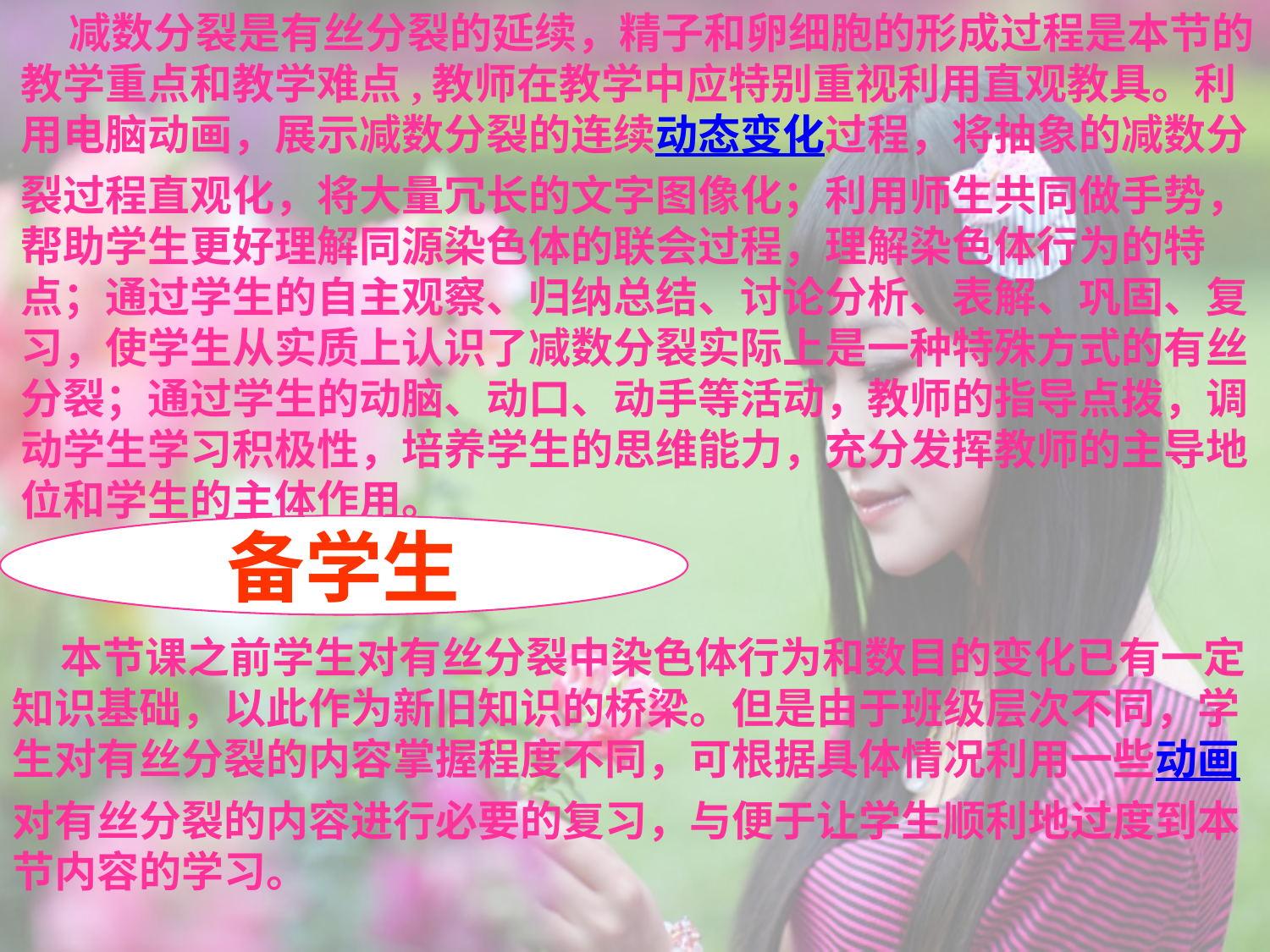

减数分裂是有丝分裂的延续，精子和卵细胞的形成过程是本节的教学重点和教学难点,教师在教学中应特别重视利用直观教具。利用电脑动画，展示减数分裂的连续动态变化过程，将抽象的减数分裂过程直观化，将大量冗长的文字图像化；利用师生共同做手势，帮助学生更好理解同源染色体的联会过程，理解染色体行为的特点；通过学生的自主观察、归纳总结、讨论分析、表解、巩固、复习，使学生从实质上认识了减数分裂实际上是一种特殊方式的有丝分裂；通过学生的动脑、动口、动手等活动，教师的指导点拨，调动学生学习积极性，培养学生的思维能力，充分发挥教师的主导地位和学生的主体作用。

备学生
    本节课之前学生对有丝分裂中染色体行为和数目的变化已有一定知识基础，以此作为新旧知识的桥梁。但是由于班级层次不同，学生对有丝分裂的内容掌握程度不同，可根据具体情况利用一些动画对有丝分裂的内容进行必要的复习，与便于让学生顺利地过度到本节内容的学习。